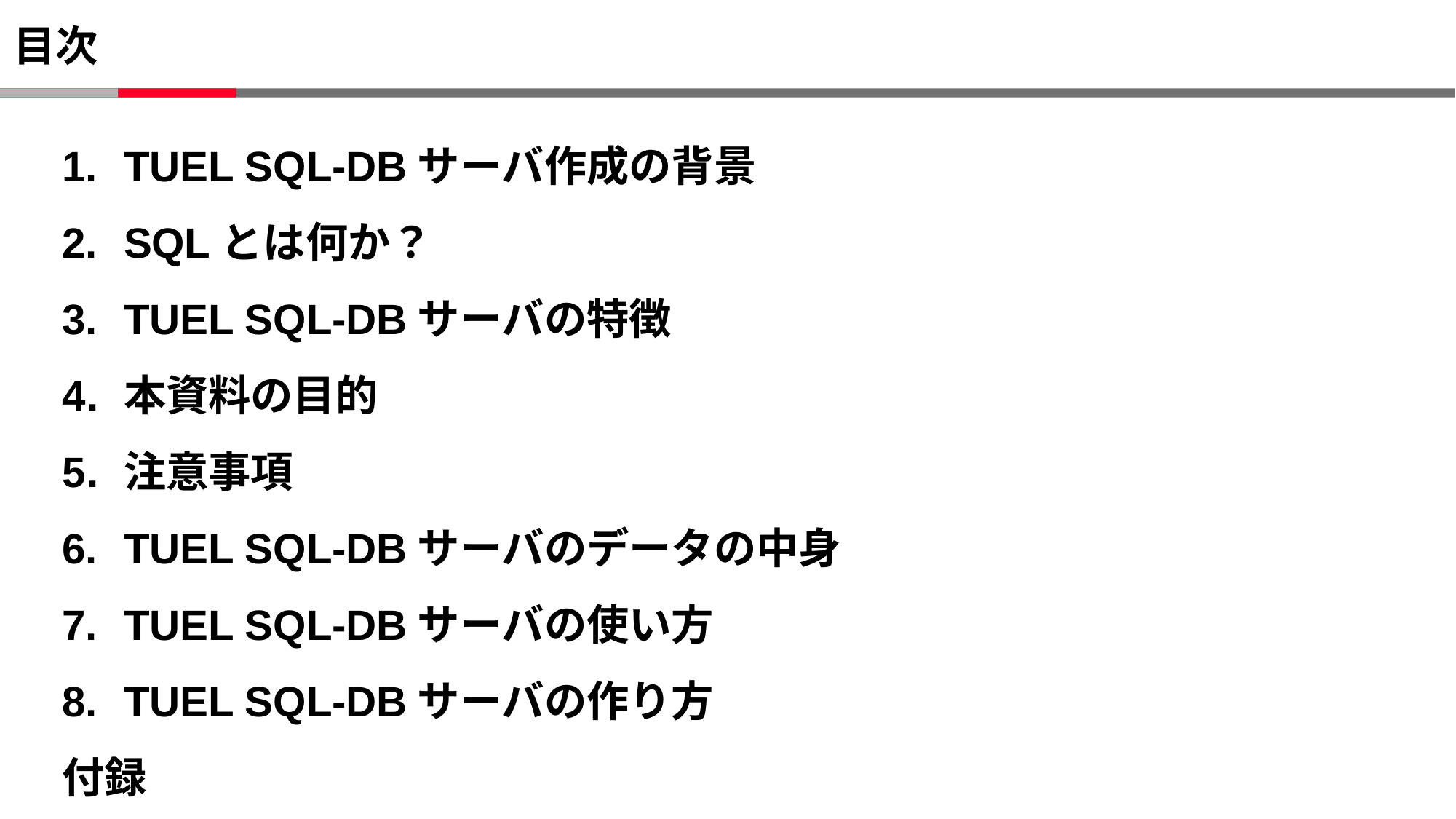

# 目次
TUEL SQL-DBサーバ作成の背景
SQLとは何か？
TUEL SQL-DBサーバの特徴
本資料の目的
注意事項
TUEL SQL-DBサーバのデータの中身
TUEL SQL-DBサーバの使い方
TUEL SQL-DBサーバの作り方
付録